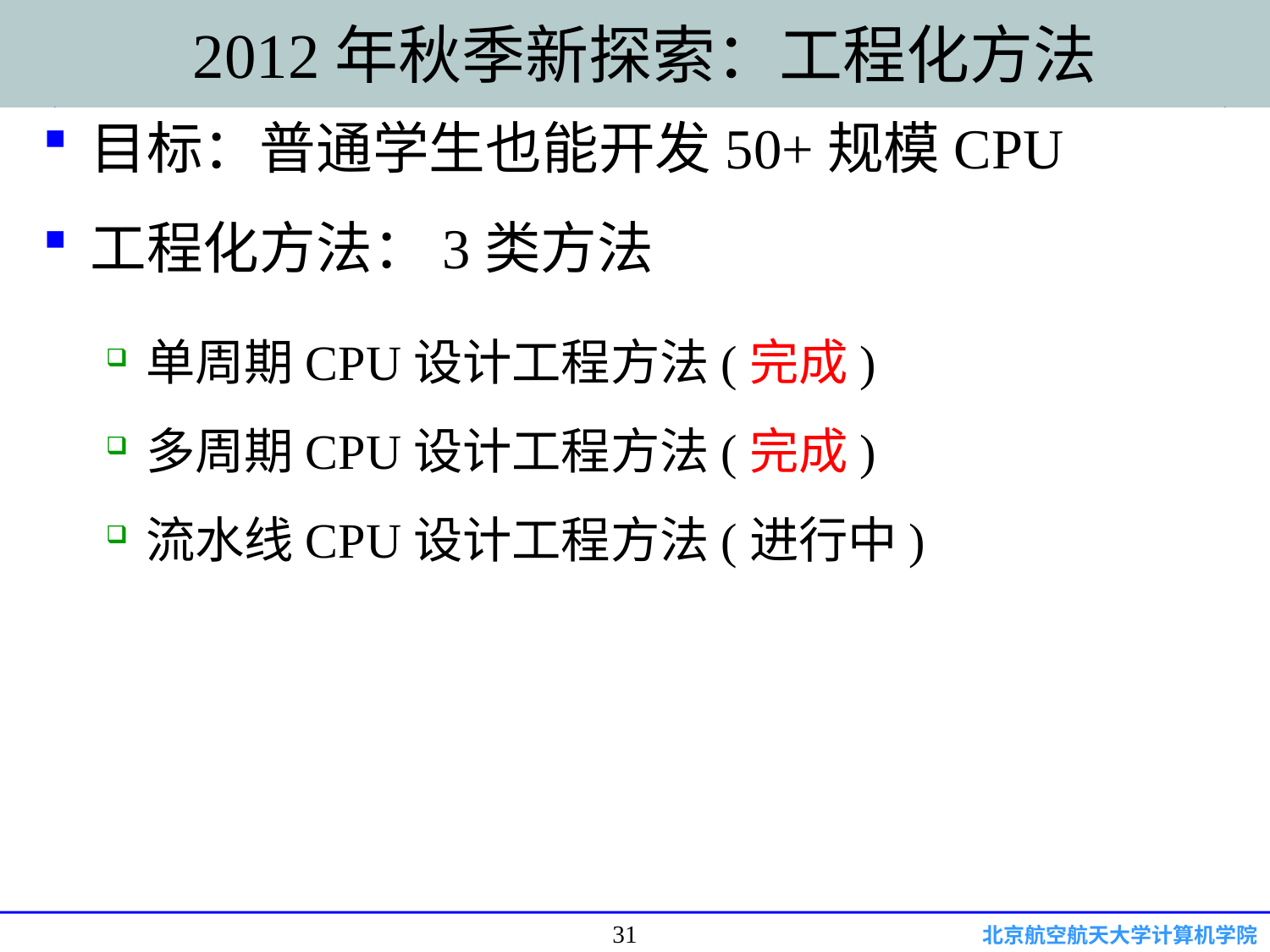

# 2012年秋季新探索：工程化方法
目标：普通学生也能开发50+规模CPU
工程化方法：3类方法
单周期CPU设计工程方法(完成)
多周期CPU设计工程方法(完成)
流水线CPU设计工程方法(进行中)

31